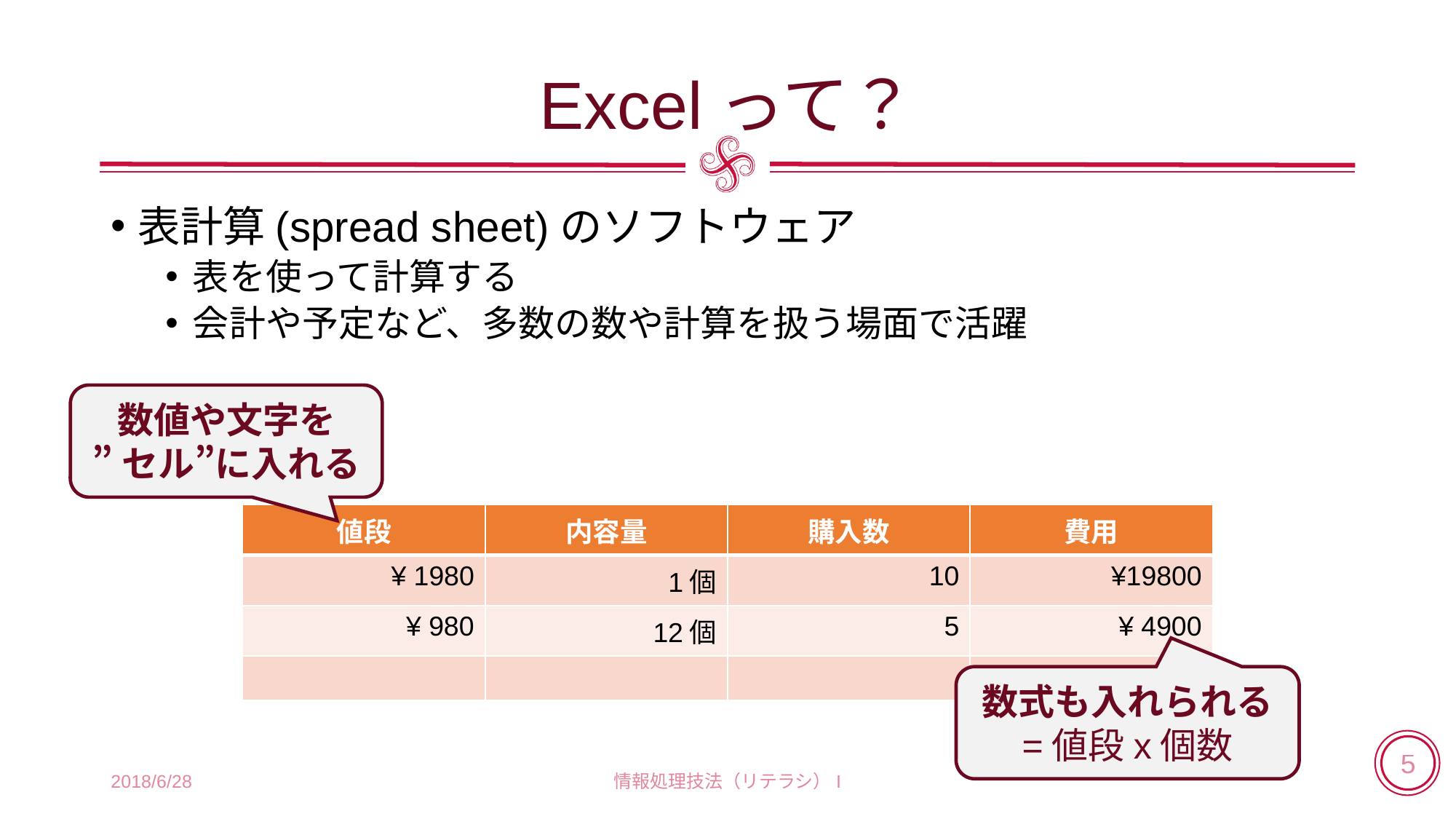

# Excelって？
表計算(spread sheet)のソフトウェア
表を使って計算する
会計や予定など、多数の数や計算を扱う場面で活躍
数値や文字を
”セル”に入れる
| 値段 | 内容量 | 購入数 | 費用 |
| --- | --- | --- | --- |
| ¥ 1980 | 1個 | 10 | ¥19800 |
| ¥ 980 | 12個 | 5 | ¥ 4900 |
|  |  |  |  |
数式も入れられる
=値段x個数
2018/6/28
情報処理技法（リテラシ）I